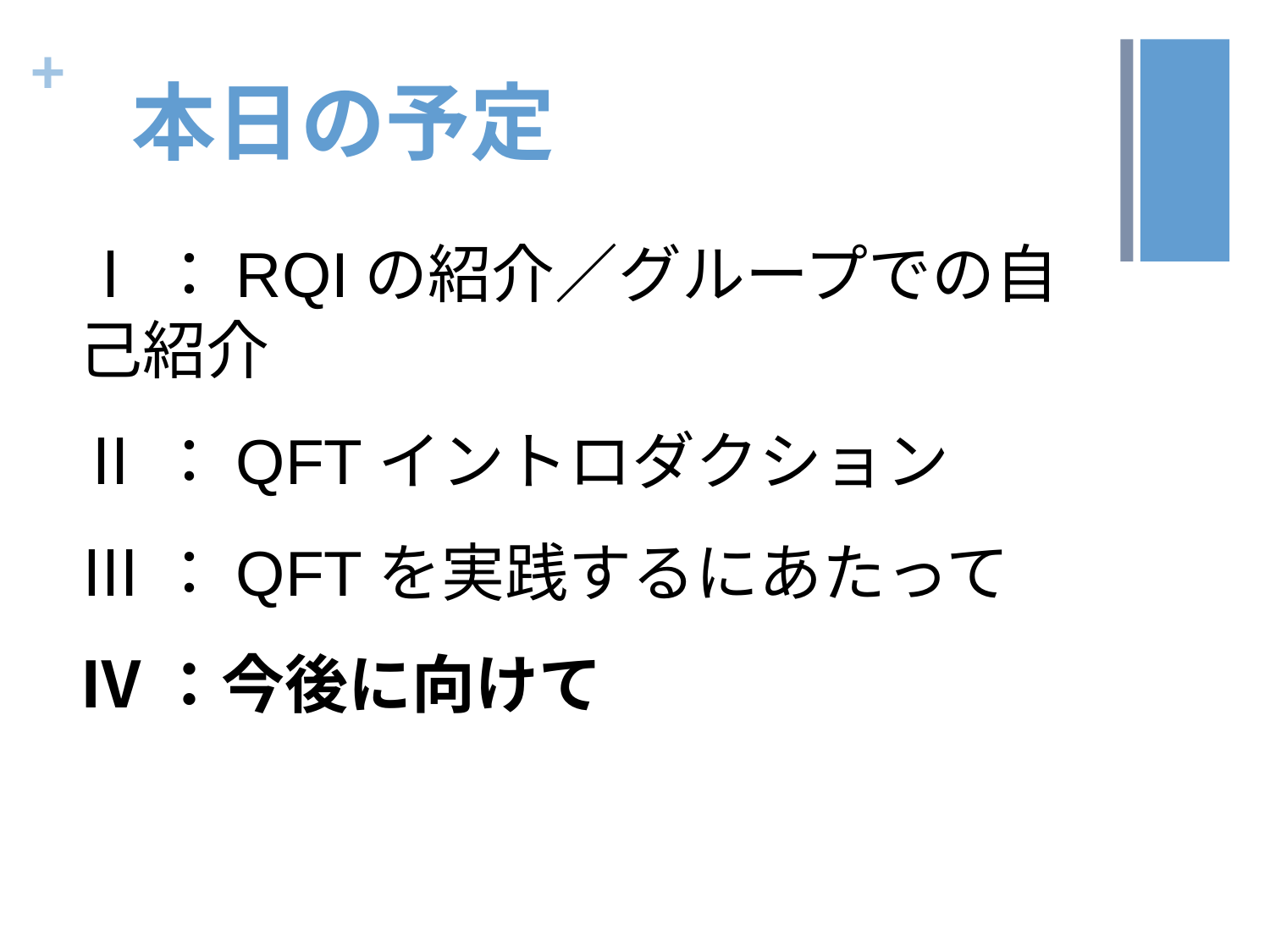

# 本日の予定
Ⅰ：RQIの紹介／グループでの自己紹介
Ⅱ：QFTイントロダクション
Ⅲ：QFTを実践するにあたって
Ⅳ：今後に向けて